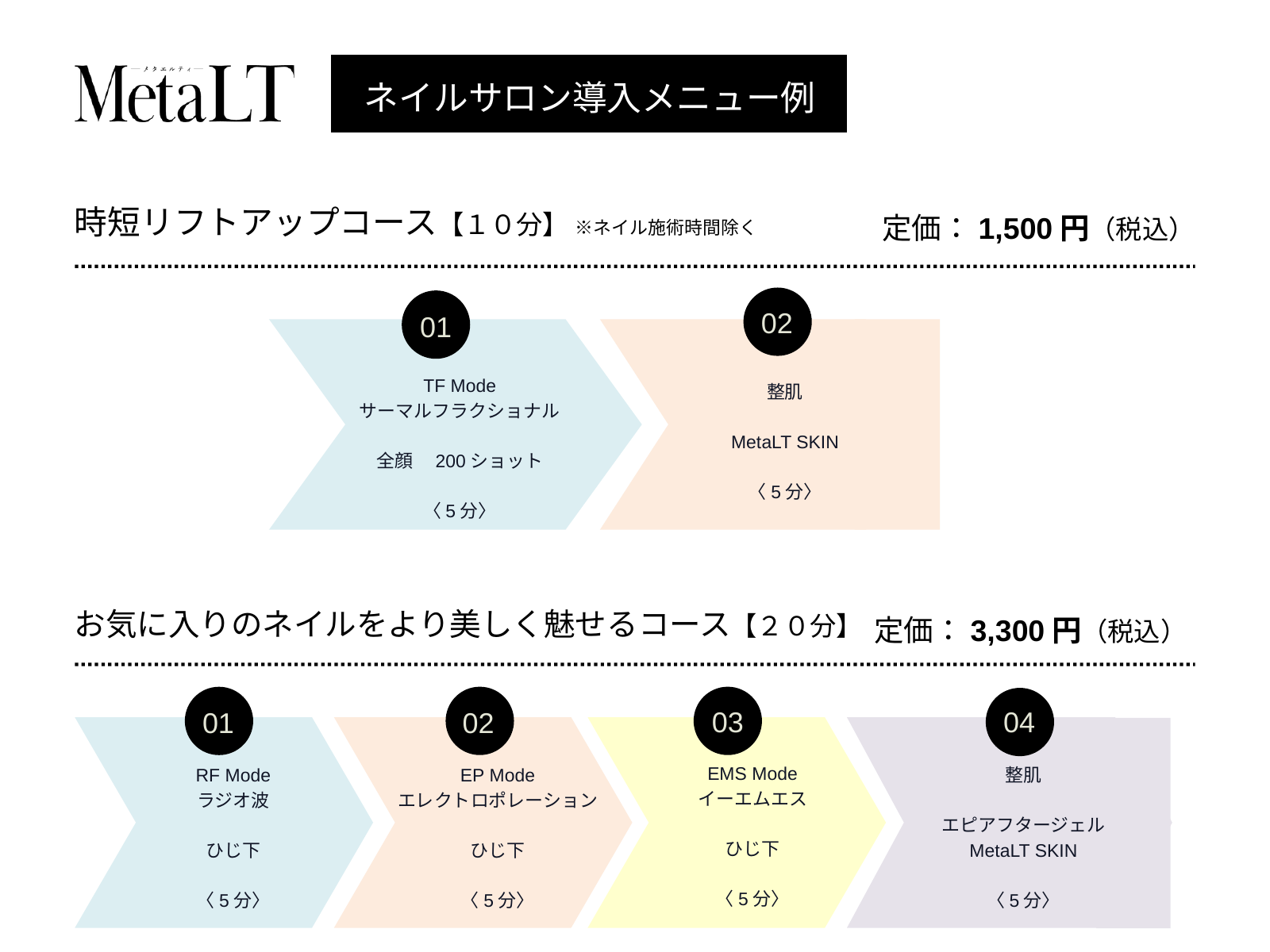

ネイルサロン導入メニュー例

定価：1,500円（税込）
時短リフトアップコース【１０分】 ※ネイル施術時間除く

02
01
整肌

MetaLT SKIN

〈5分〉

TF Mode
サーマルフラクショナル

全顔　200ショット

〈5分〉
定価：3,300円（税込）
お気に入りのネイルをより美しく魅せるコース【２０分】

04
03
02
01
EMS Mode
イーエムエス

ひじ下

〈5分〉
整肌

エピアフタージェル
MetaLT SKIN

〈5分〉
EP Mode
エレクトロポレーション

ひじ下

〈5分〉
RF Mode
ラジオ波

ひじ下

〈5分〉